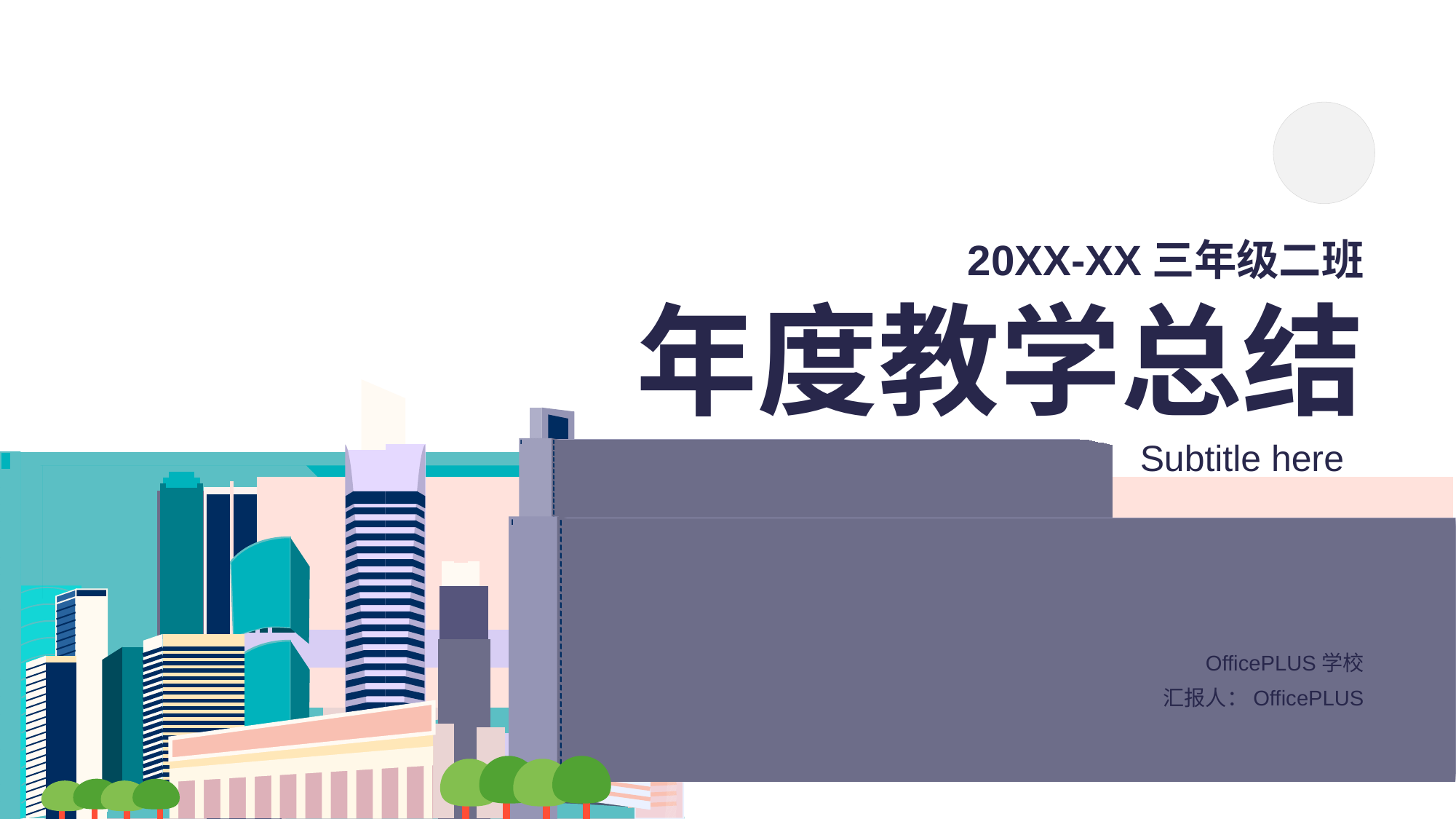

# 20XX-XX三年级二班 年度教学总结
Subtitle here
OfficePLUS学校
汇报人：OfficePLUS